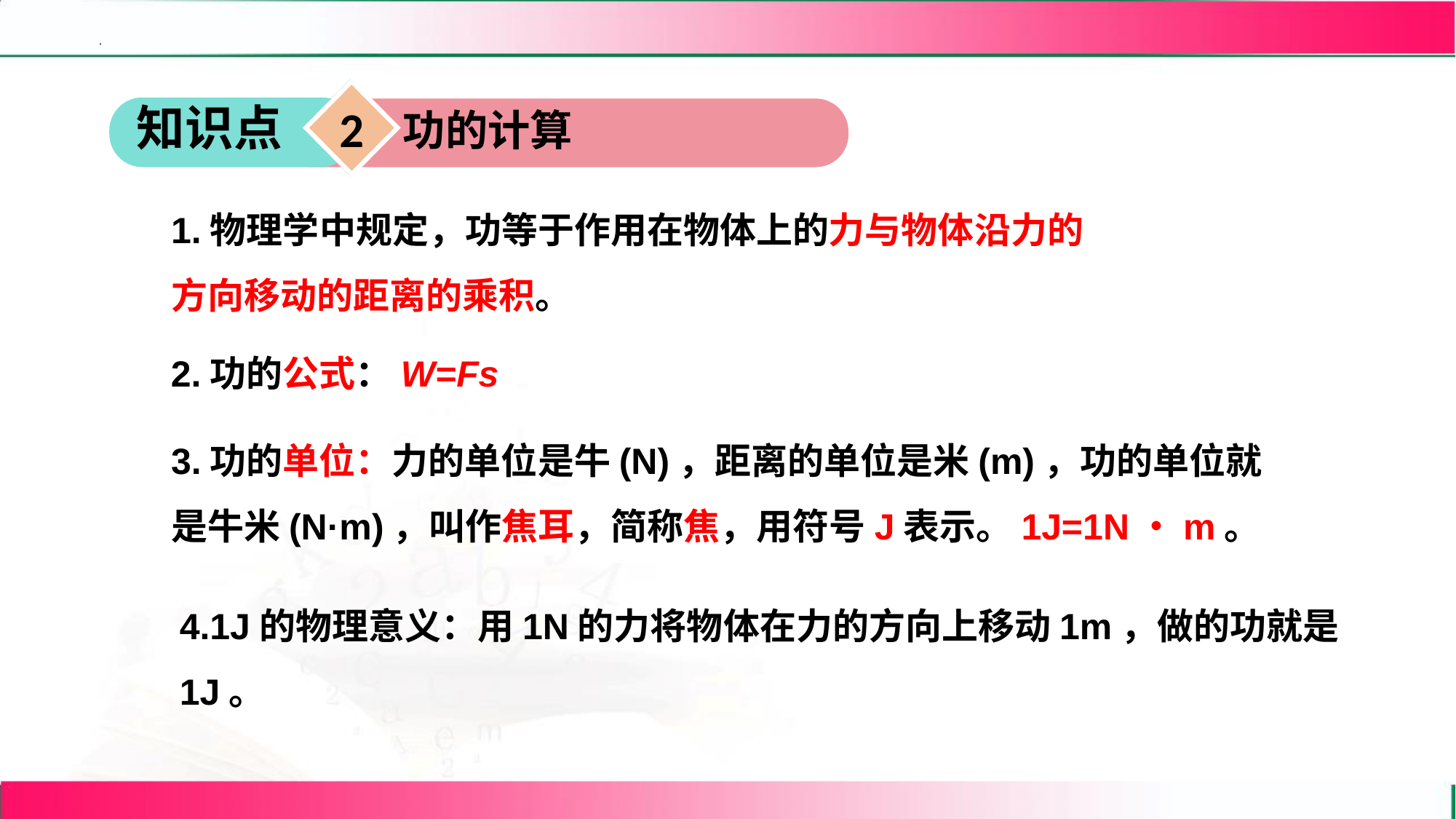

2
知识点

功的计算

1.物理学中规定，功等于作用在物体上的力与物体沿力的方向移动的距离的乘积。
2.功的公式：W=Fs
3.功的单位：力的单位是牛(N)，距离的单位是米(m)，功的单位就是牛米(N·m)，叫作焦耳，简称焦，用符号J表示。1J=1N・m。
4.1J的物理意义：用1N的力将物体在力的方向上移动1m，做的功就是1J。